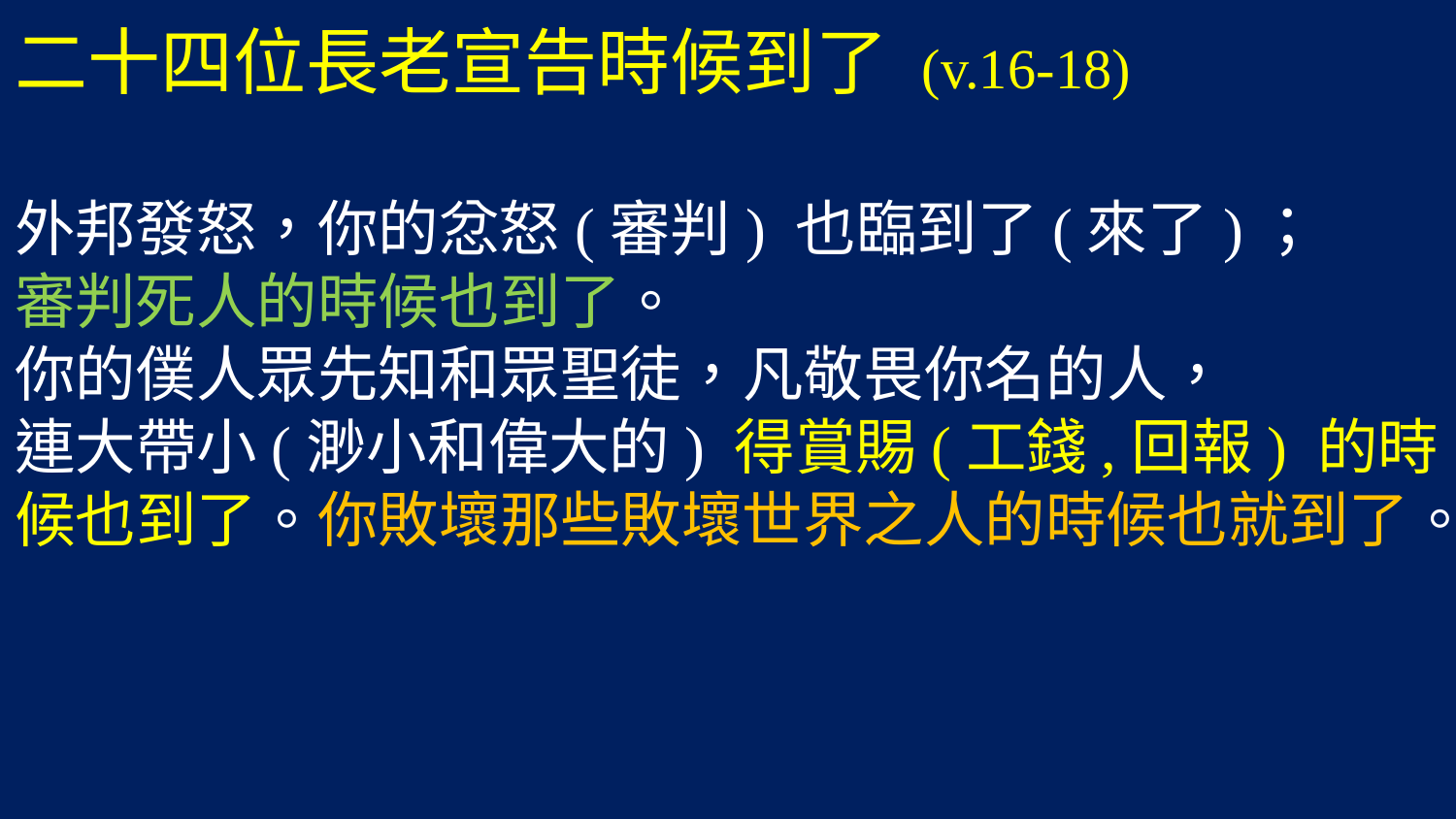

# 二十四位長老宣告時候到了 (v.16-18) 外邦發怒，你的忿怒(審判) 也臨到了(來了)； 審判死人的時候也到了。 你的僕人眾先知和眾聖徒，凡敬畏你名的人， 連大帶小(渺小和偉大的) 得賞賜(工錢,回報) 的時候也到了。你敗壞那些敗壞世界之人的時候也就到了。